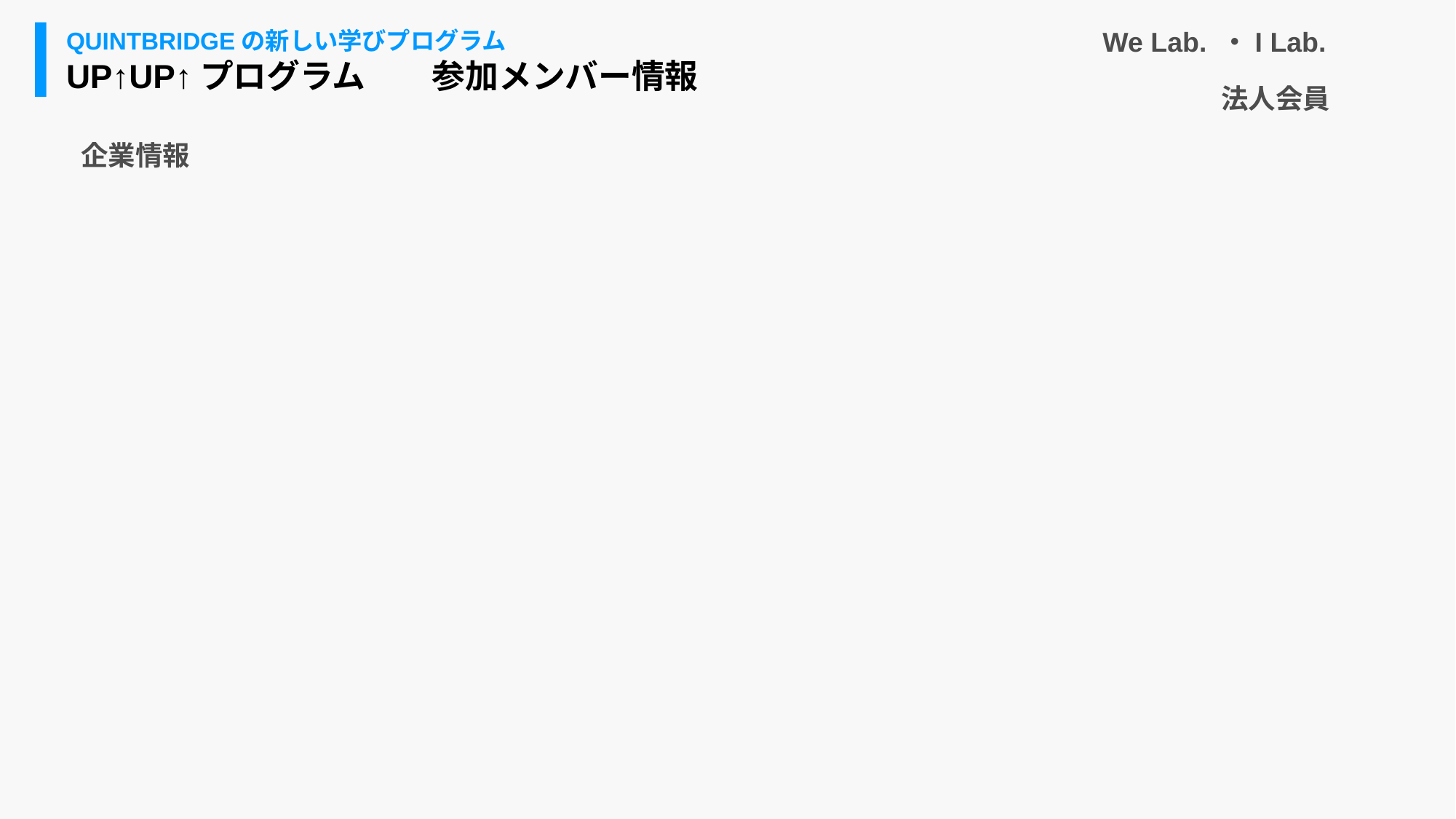

We Lab. ・I Lab.
QUINTBRIDGEの新しい学びプログラム
UP↑UP↑プログラム　　参加メンバー情報

法人会員
企業情報